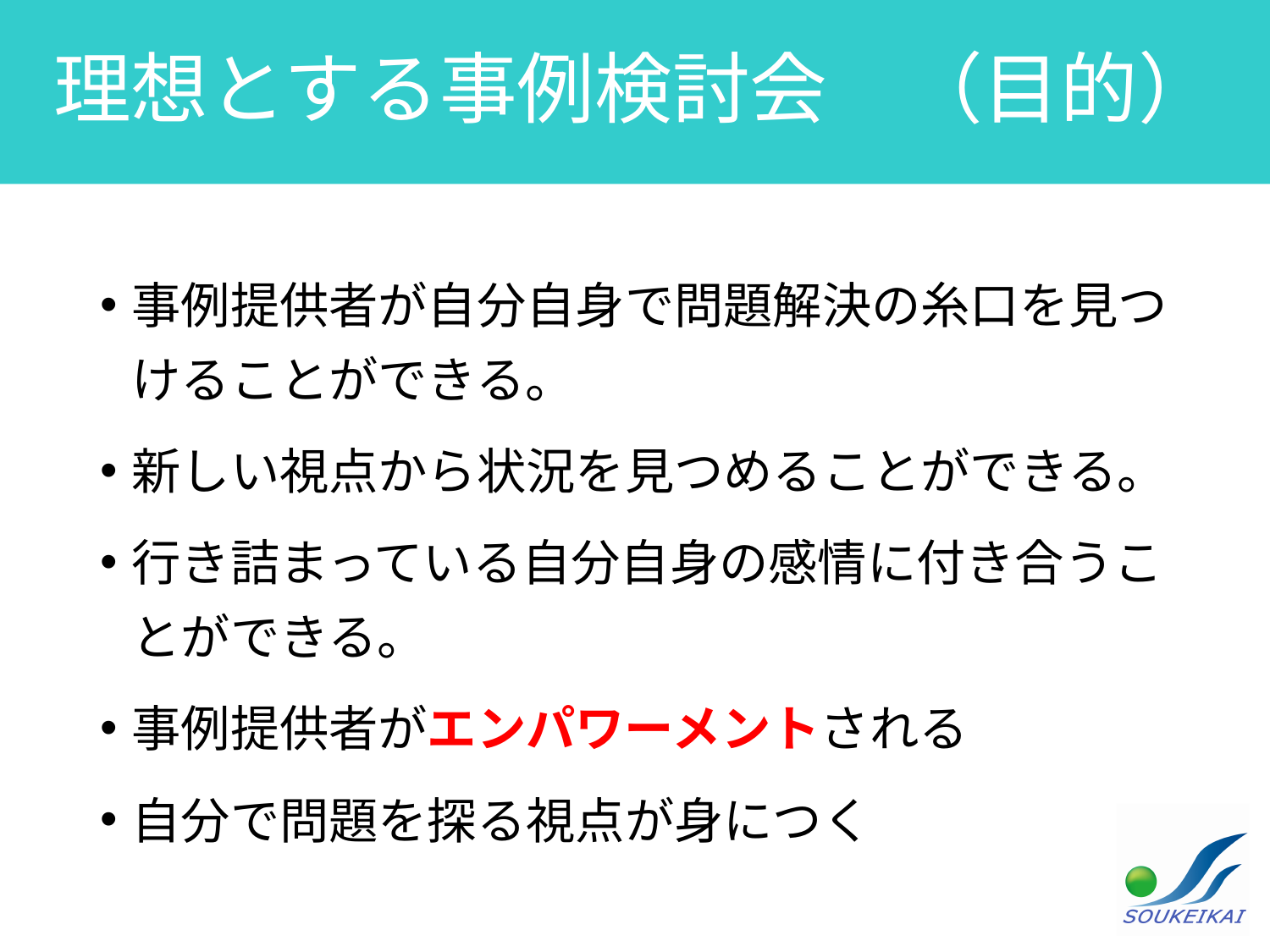

# 理想とする事例検討会　（目的）
事例提供者が自分自身で問題解決の糸口を見つけることができる。
新しい視点から状況を見つめることができる。
行き詰まっている自分自身の感情に付き合うことができる。
事例提供者がエンパワーメントされる
自分で問題を探る視点が身につく